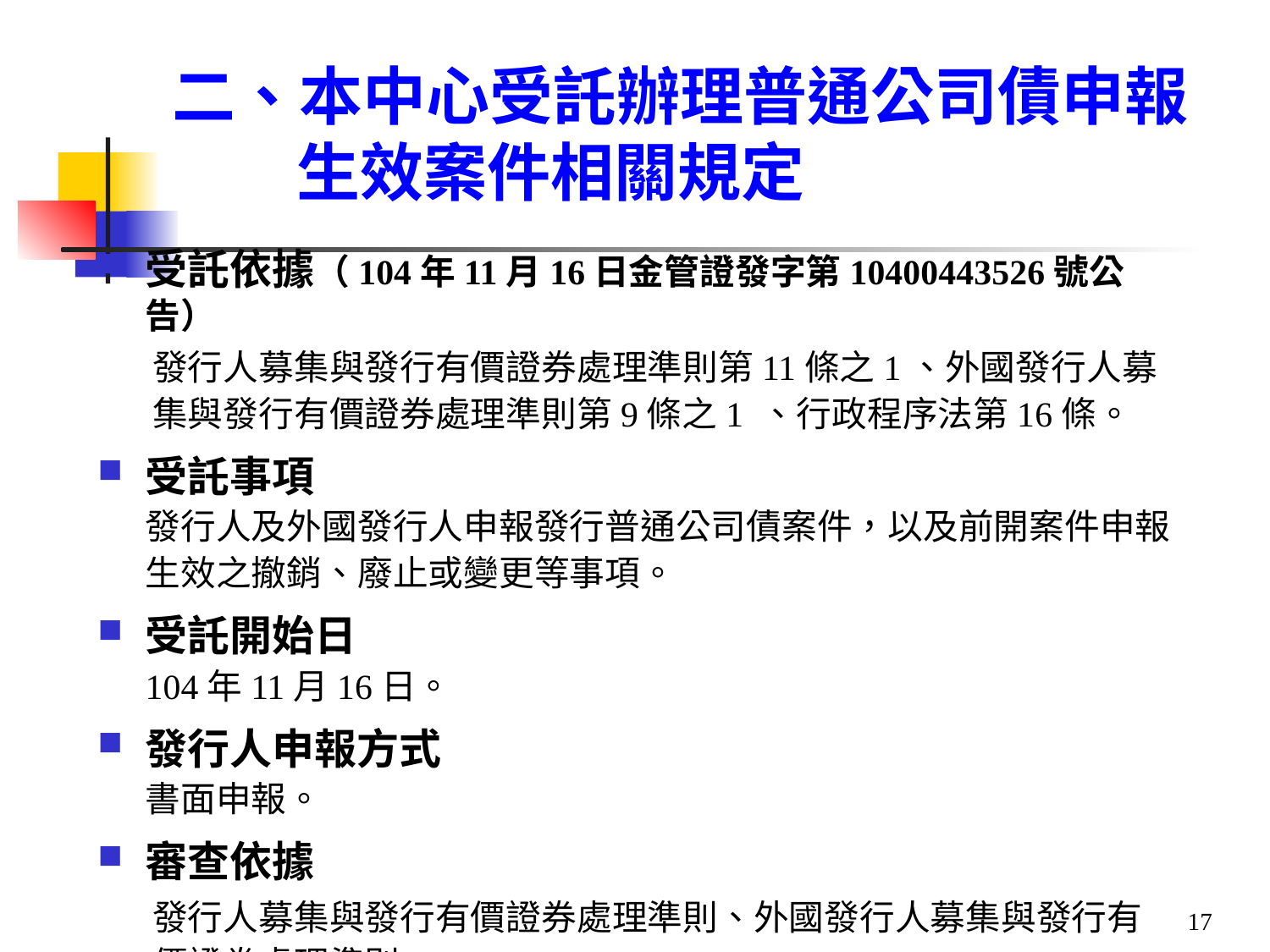

# 二、本中心受託辦理普通公司債申報生效案件相關規定
受託依據（104年11月16日金管證發字第10400443526號公告）
發行人募集與發行有價證券處理準則第11條之1、外國發行人募集與發行有價證券處理準則第9條之1 、行政程序法第16條。
受託事項
發行人及外國發行人申報發行普通公司債案件，以及前開案件申報生效之撤銷、廢止或變更等事項。
受託開始日
104年11月16日。
發行人申報方式
書面申報。
審查依據
發行人募集與發行有價證券處理準則、外國發行人募集與發行有價證券處理準則
17